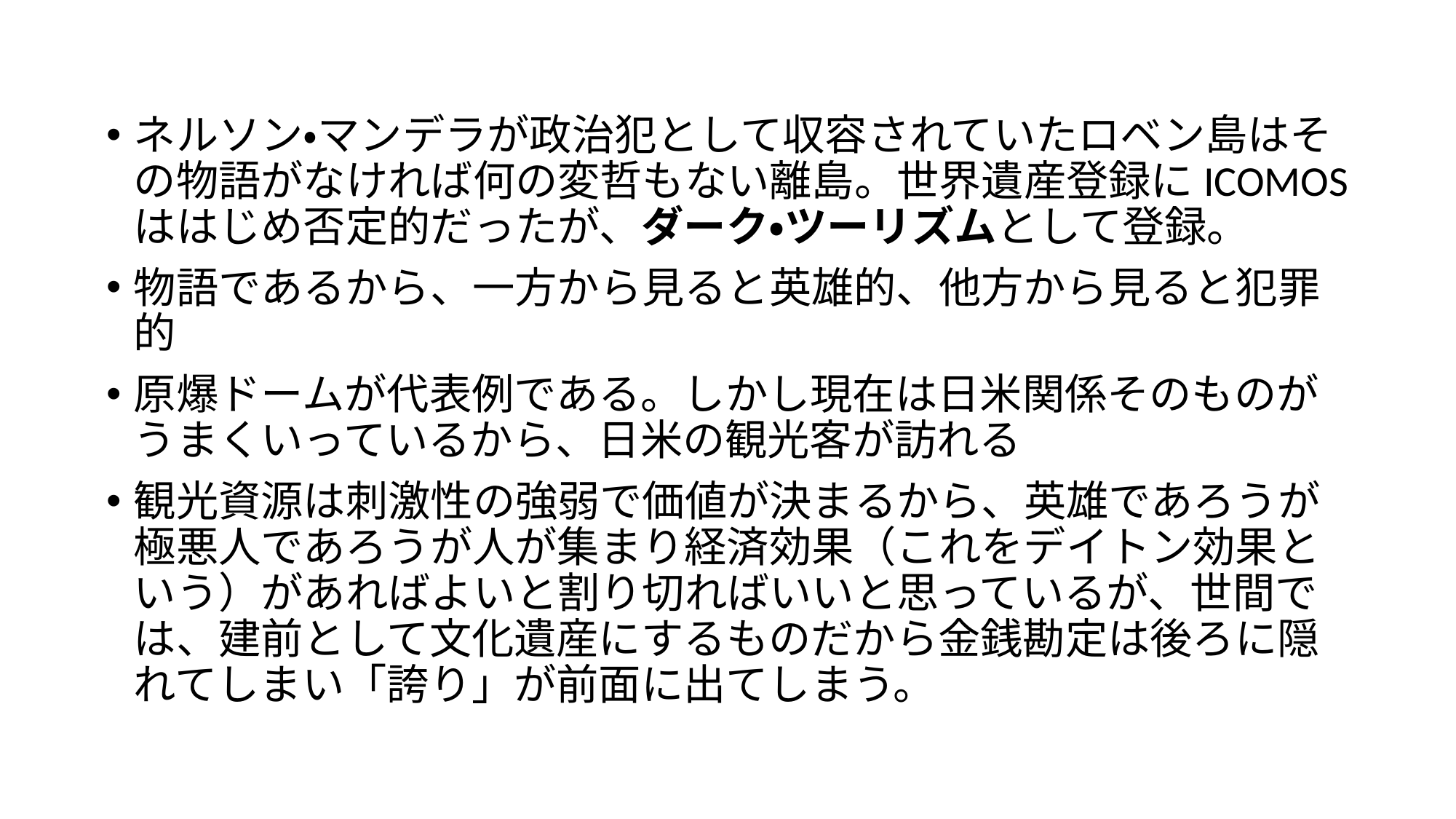

ネルソン・マンデラが政治犯として収容されていたロベン島はその物語がなければ何の変哲もない離島。世界遺産登録にICOMOSははじめ否定的だったが、ダーク・ツーリズムとして登録。
物語であるから、一方から見ると英雄的、他方から見ると犯罪的
原爆ドームが代表例である。しかし現在は日米関係そのものがうまくいっているから、日米の観光客が訪れる
観光資源は刺激性の強弱で価値が決まるから、英雄であろうが極悪人であろうが人が集まり経済効果（これをデイトン効果という）があればよいと割り切ればいいと思っているが、世間では、建前として文化遺産にするものだから金銭勘定は後ろに隠れてしまい「誇り」が前面に出てしまう。